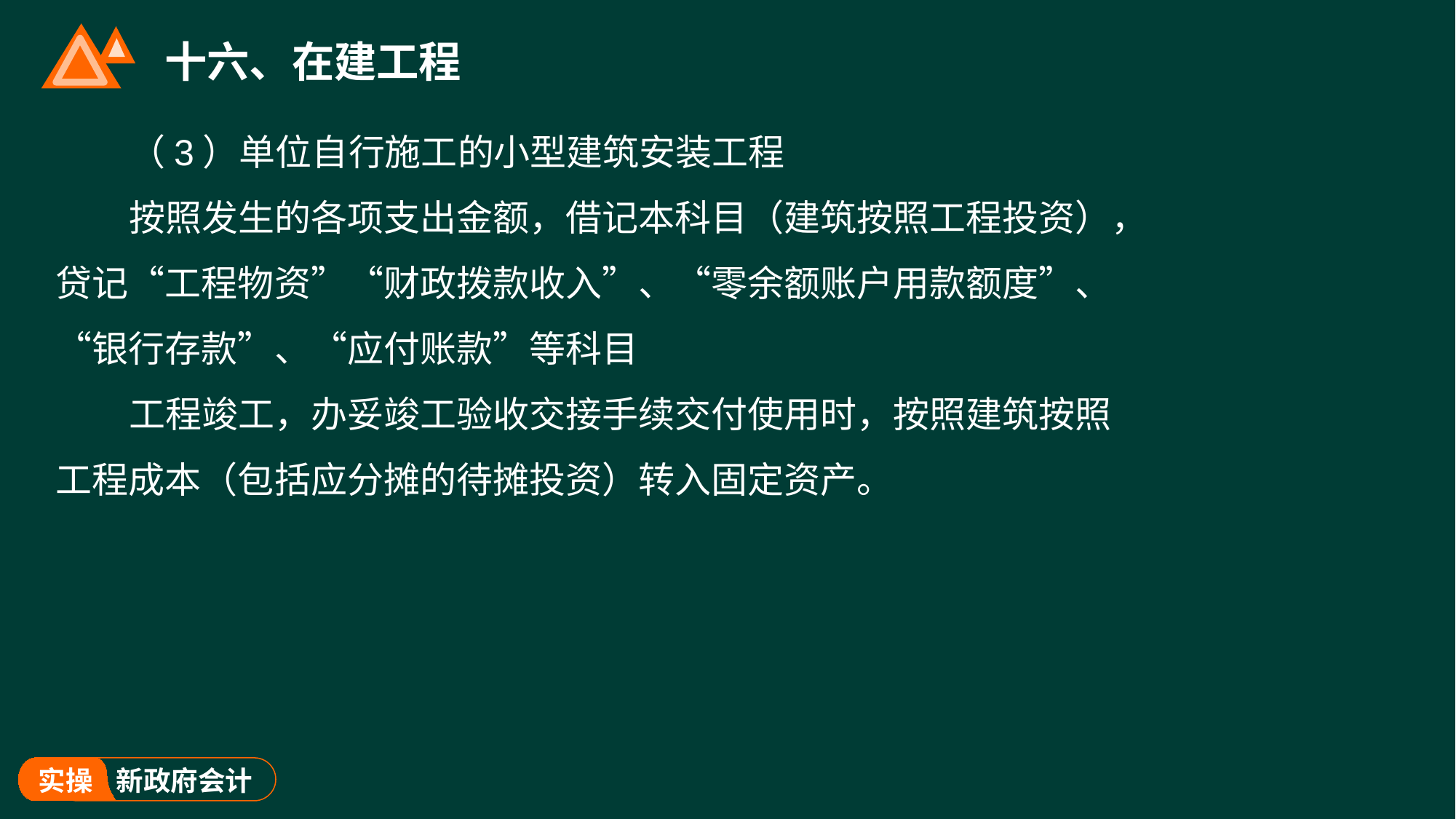

# 十六、在建工程
（3）单位自行施工的小型建筑安装工程
按照发生的各项支出金额，借记本科目（建筑按照工程投资），贷记“工程物资”“财政拨款收入”、“零余额账户用款额度”、“银行存款”、“应付账款”等科目
工程竣工，办妥竣工验收交接手续交付使用时，按照建筑按照工程成本（包括应分摊的待摊投资）转入固定资产。